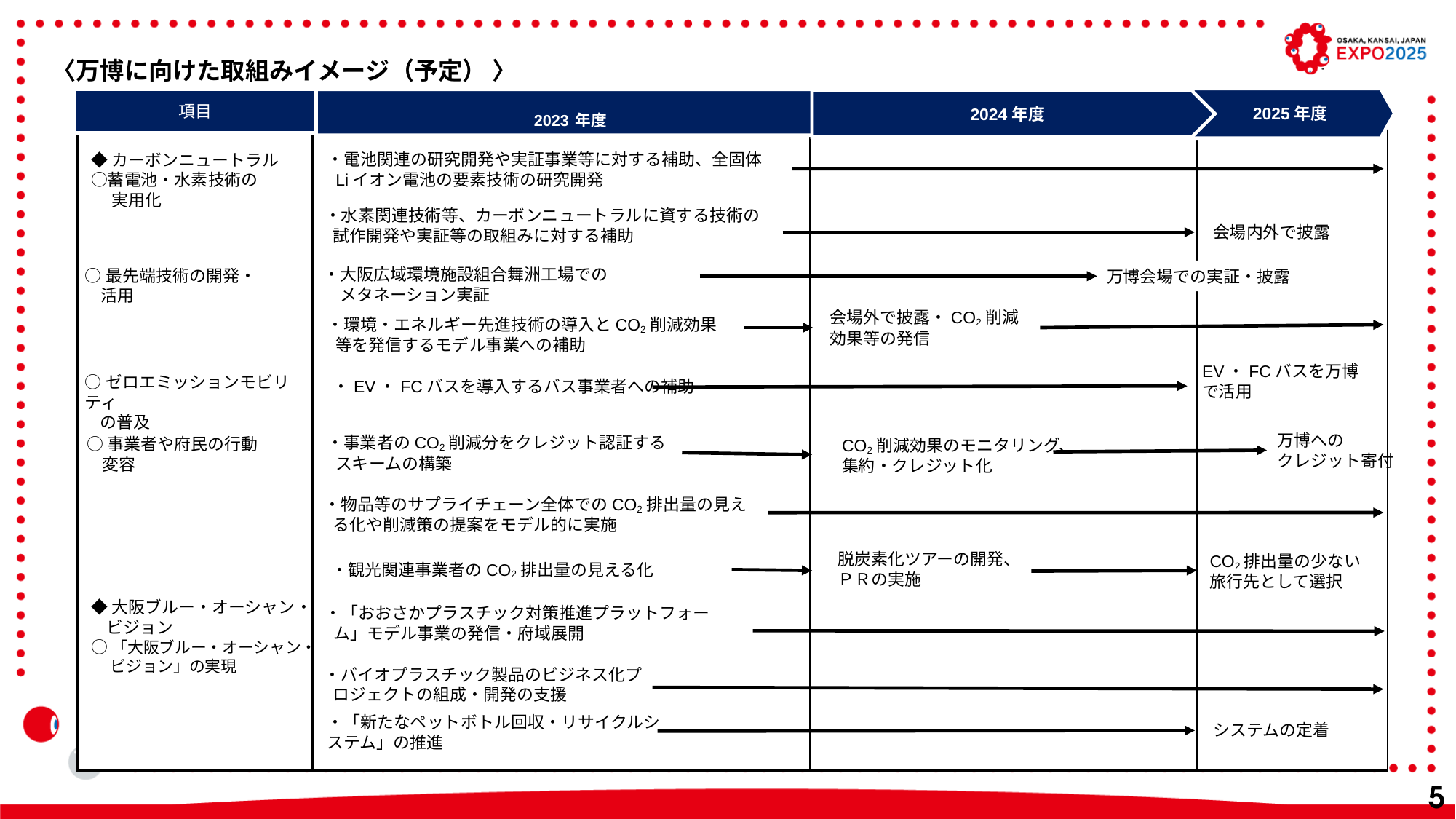

〈万博に向けた取組みイメージ（予定） 〉
2025年度
項目
2023年度
2024年度
|  |  |  |  |
| --- | --- | --- | --- |
・電池関連の研究開発や実証事業等に対する補助、全固体Liイオン電池の要素技術の研究開発
◆カーボンニュートラル
○蓄電池・水素技術の
　 実用化
・水素関連技術等、カーボンニュートラルに資する技術の試作開発や実証等の取組みに対する補助
会場内外で披露
・大阪広域環境施設組合舞洲工場での
　メタネーション実証
○最先端技術の開発・
   活用
万博会場での実証・披露
会場外で披露・CO2削減効果等の発信
・環境・エネルギー先進技術の導入とCO2削減効果等を発信するモデル事業への補助
EV・FCバスを万博で活用
○ゼロエミッションモビリティ
   の普及
・EV・FCバスを導入するバス事業者への補助
万博への
クレジット寄付
・事業者のCO2削減分をクレジット認証するスキームの構築
○事業者や府民の行動
   変容
CO2削減効果のモニタリング、
集約・クレジット化

・物品等のサプライチェーン全体でのCO2排出量の見える化や削減策の提案をモデル的に実施
脱炭素化ツアーの開発、
ＰＲの実施
CO2排出量の少ない
旅行先として選択
・観光関連事業者のCO2排出量の見える化
◆大阪ブルー・オーシャン・
   ビジョン
○「大阪ブルー・オーシャン・
　 ビジョン」の実現
・「おおさかプラスチック対策推進プラットフォーム」モデル事業の発信・府域展開
・バイオプラスチック製品のビジネス化プロジェクトの組成・開発の支援
・「新たなペットボトル回収・リサイクルシ
ステム」の推進

システムの定着
50